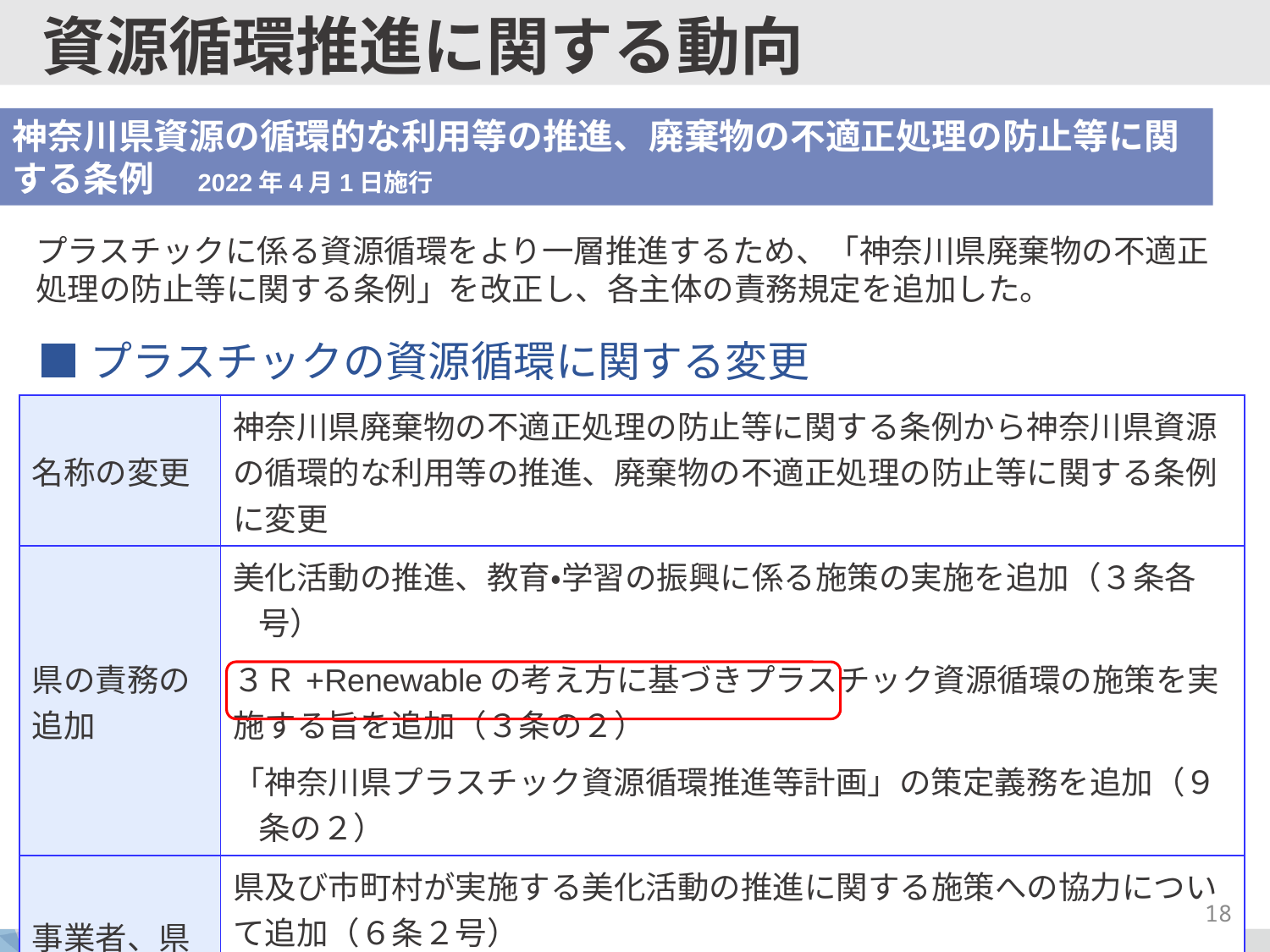

資源循環推進に関する動向
神奈川県資源の循環的な利用等の推進、廃棄物の不適正処理の防止等に関する条例　2022年4月1日施行
プラスチックに係る資源循環をより一層推進するため、「神奈川県廃棄物の不適正処理の防止等に関する条例」を改正し、各主体の責務規定を追加した。
■プラスチックの資源循環に関する変更
| 名称の変更 | 神奈川県廃棄物の不適正処理の防止等に関する条例から神奈川県資源の循環的な利用等の推進、廃棄物の不適正処理の防止等に関する条例に変更 |
| --- | --- |
| 県の責務の追加 | 美化活動の推進、教育・学習の振興に係る施策の実施を追加（３条各号） ３Ｒ+Renewableの考え方に基づきプラスチック資源循環の施策を実施する旨を追加（３条の２） 「神奈川県プラスチック資源循環推進等計画」の策定義務を追加（９条の２） |
| 事業者、県民の責務の追加 | 県及び市町村が実施する美化活動の推進に関する施策への協力について追加（６条２号） ポイ捨て禁止の対象とするごみの例示にペットボトル、食品の容器包装、裏スチック製買物袋を追加し、ごみを捨てる際の散乱防止に関する規定を追加（７条１号） |

18